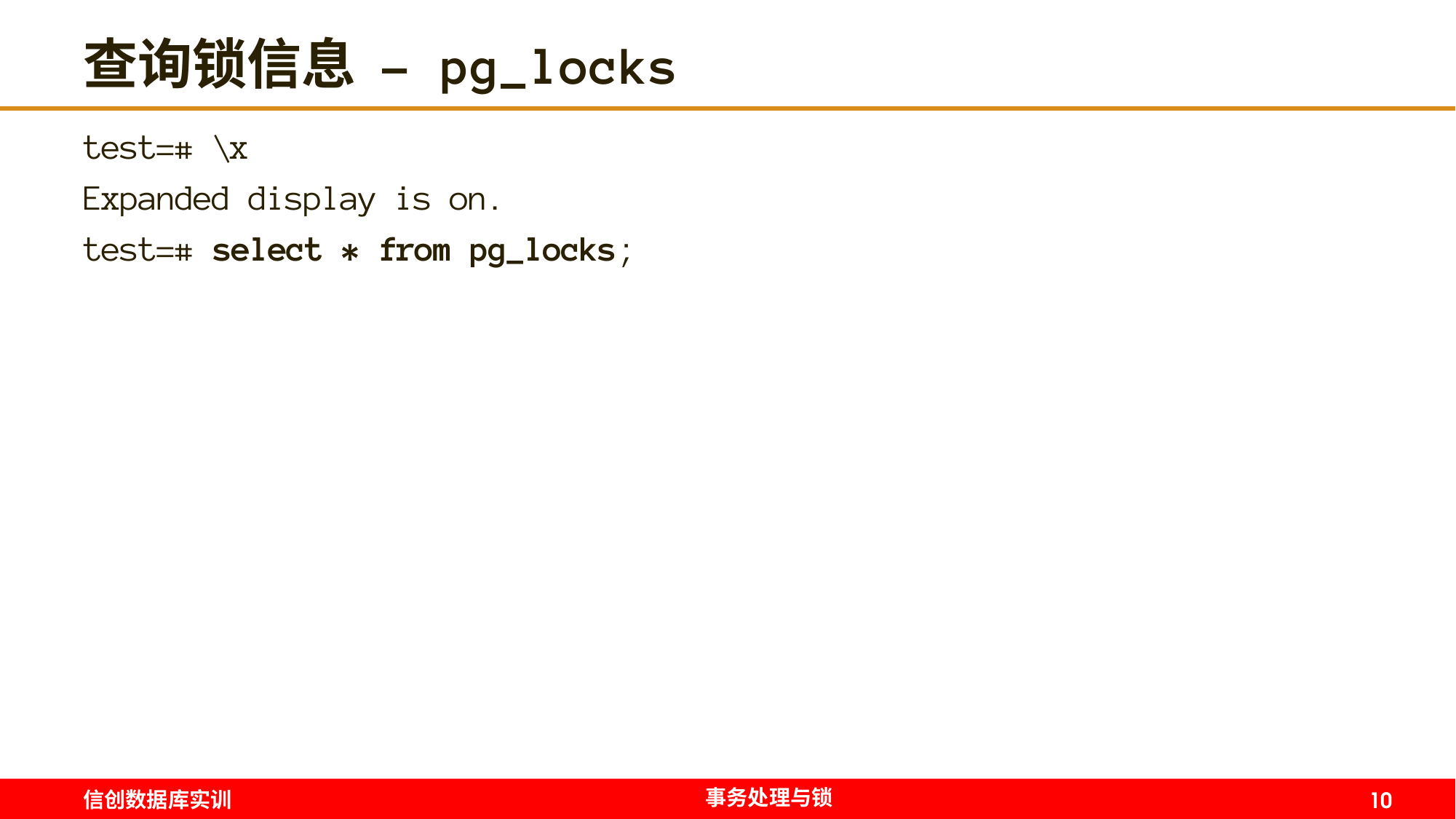

# 查询锁信息 - pg_locks
test=# \x
Expanded display is on.
test=# select * from pg_locks;